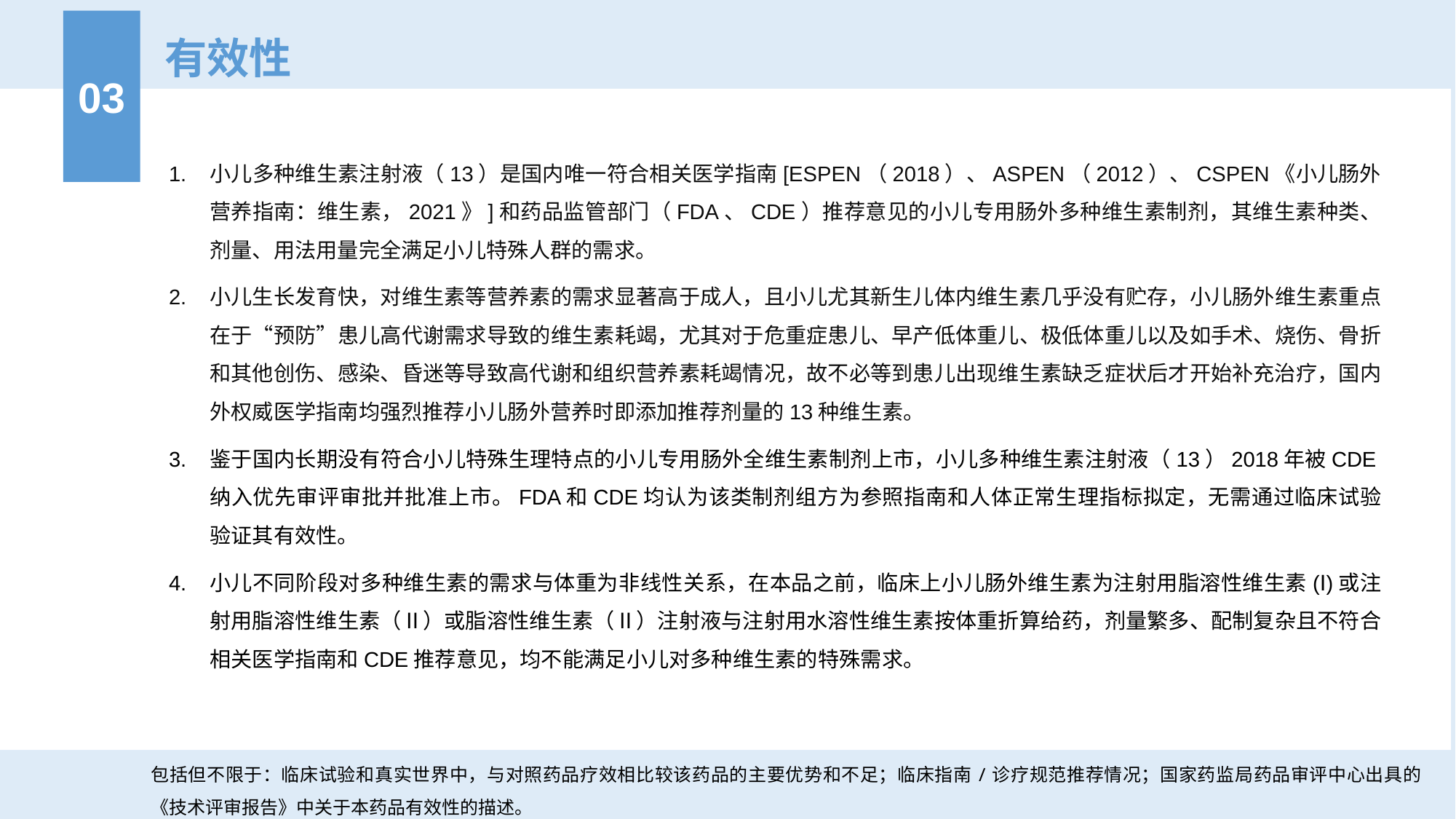

03
有效性

小儿多种维生素注射液（13）是国内唯一符合相关医学指南[ESPEN（2018）、ASPEN（2012）、CSPEN《小儿肠外营养指南：维生素，2021》]和药品监管部门（FDA、CDE）推荐意见的小儿专用肠外多种维生素制剂，其维生素种类、剂量、用法用量完全满足小儿特殊人群的需求。
小儿生长发育快，对维生素等营养素的需求显著高于成人，且小儿尤其新生儿体内维生素几乎没有贮存，小儿肠外维生素重点在于“预防”患儿高代谢需求导致的维生素耗竭，尤其对于危重症患儿、早产低体重儿、极低体重儿以及如手术、烧伤、骨折和其他创伤、感染、昏迷等导致高代谢和组织营养素耗竭情况，故不必等到患儿出现维生素缺乏症状后才开始补充治疗，国内外权威医学指南均强烈推荐小儿肠外营养时即添加推荐剂量的13种维生素。
鉴于国内长期没有符合小儿特殊生理特点的小儿专用肠外全维生素制剂上市，小儿多种维生素注射液（13）2018年被CDE纳入优先审评审批并批准上市。FDA和CDE均认为该类制剂组方为参照指南和人体正常生理指标拟定，无需通过临床试验验证其有效性。
小儿不同阶段对多种维生素的需求与体重为非线性关系，在本品之前，临床上小儿肠外维生素为注射用脂溶性维生素(Ⅰ)或注射用脂溶性维生素（Ⅱ）或脂溶性维生素（Ⅱ）注射液与注射用水溶性维生素按体重折算给药，剂量繁多、配制复杂且不符合相关医学指南和CDE推荐意见，均不能满足小儿对多种维生素的特殊需求。
包括但不限于：临床试验和真实世界中，与对照药品疗效相比较该药品的主要优势和不足；临床指南/诊疗规范推荐情况；国家药监局药品审评中心出具的《技术评审报告》中关于本药品有效性的描述。